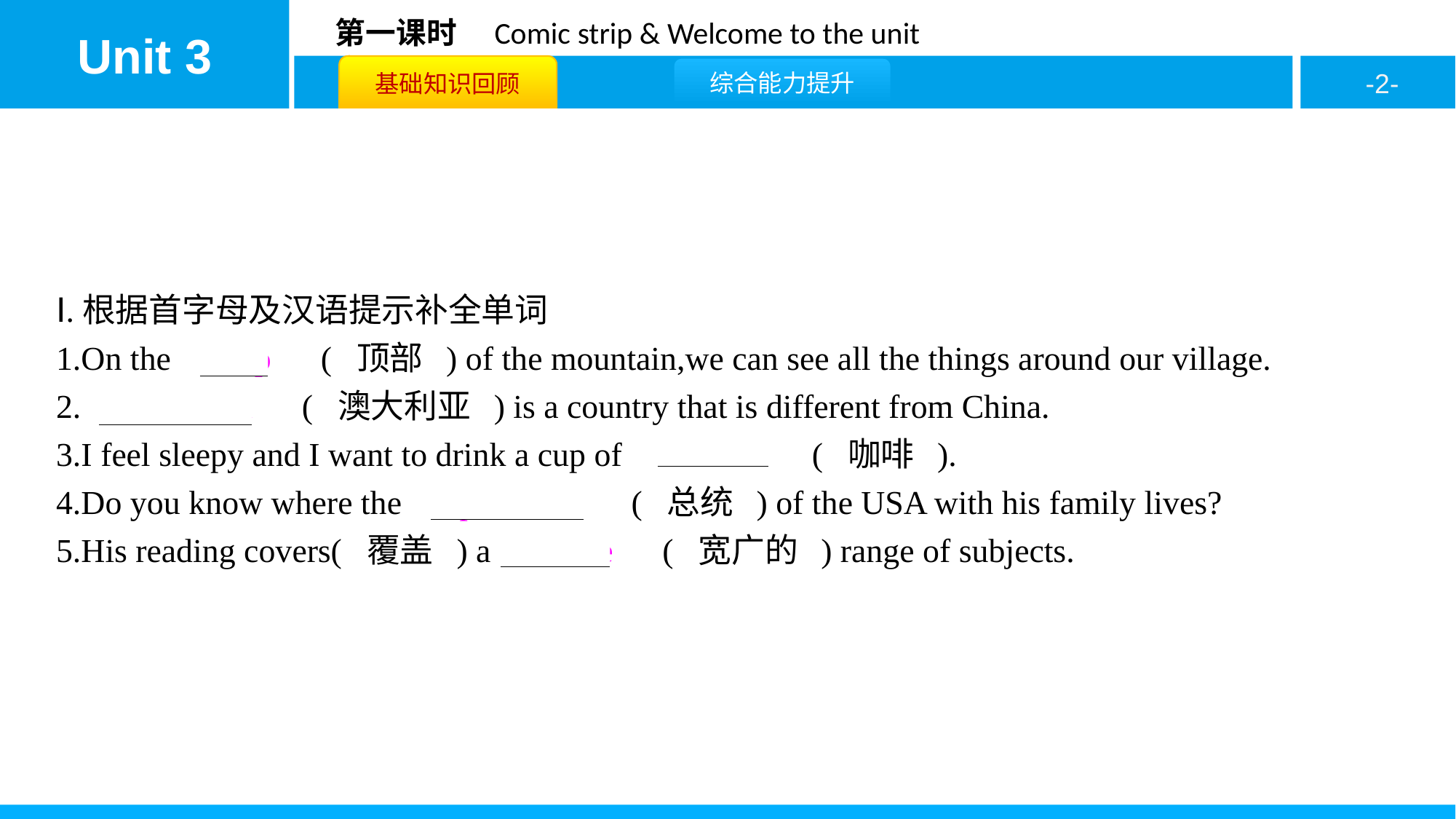

Ⅰ.根据首字母及汉语提示补全单词
1.On the 　top　(  顶部  ) of the mountain,we can see all the things around our village.
2.　Australia　(  澳大利亚  ) is a country that is different from China.
3.I feel sleepy and I want to drink a cup of 　coffee　(  咖啡  ).
4.Do you know where the 　president　(  总统  ) of the USA with his family lives?
5.His reading covers(  覆盖  ) a 　wide　(  宽广的  ) range of subjects.